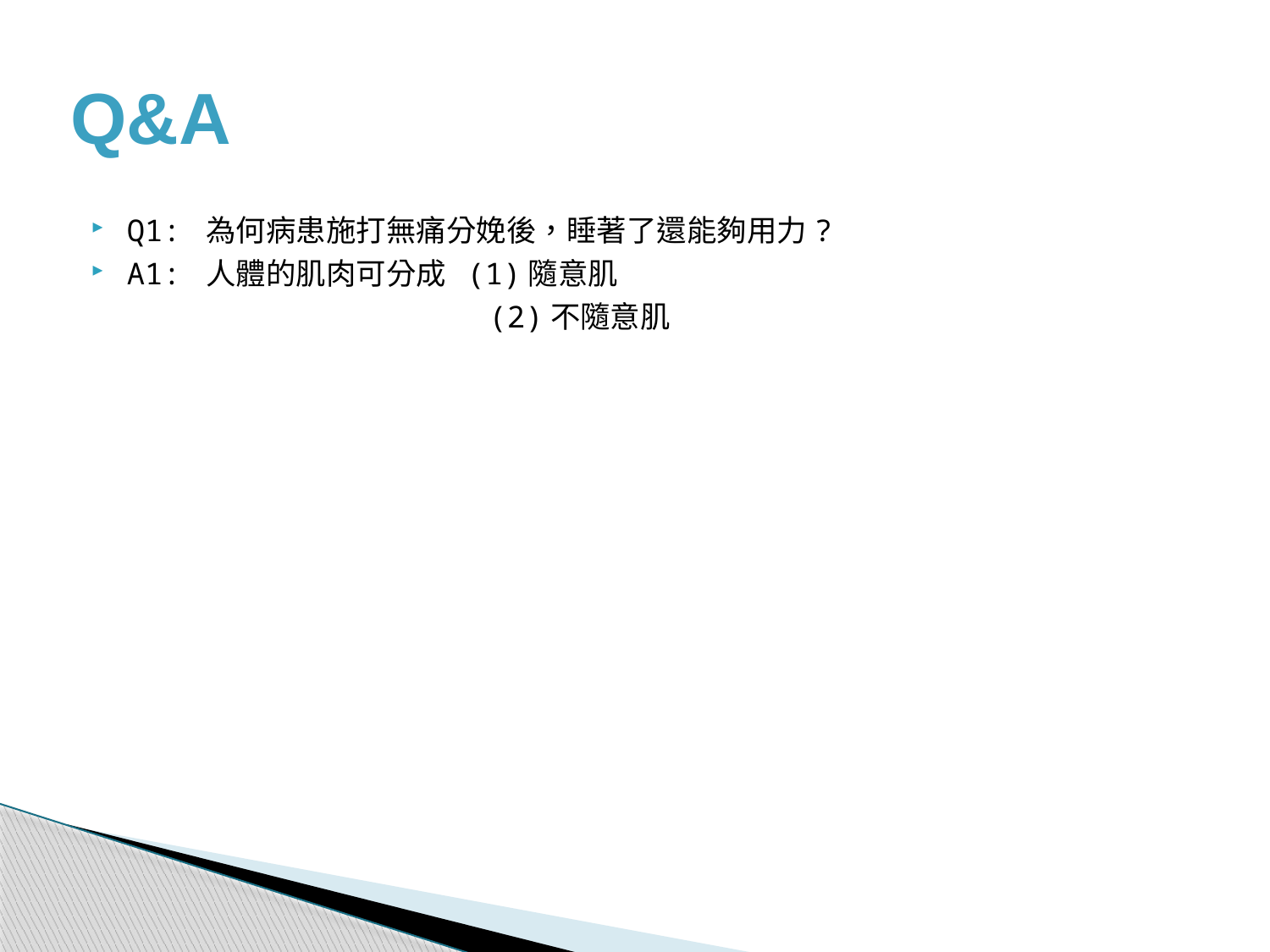

Q&A
Q1: 為何病患施打無痛分娩後，睡著了還能夠用力?
A1: 人體的肌肉可分成  (1)隨意肌
		        (2)不隨意肌